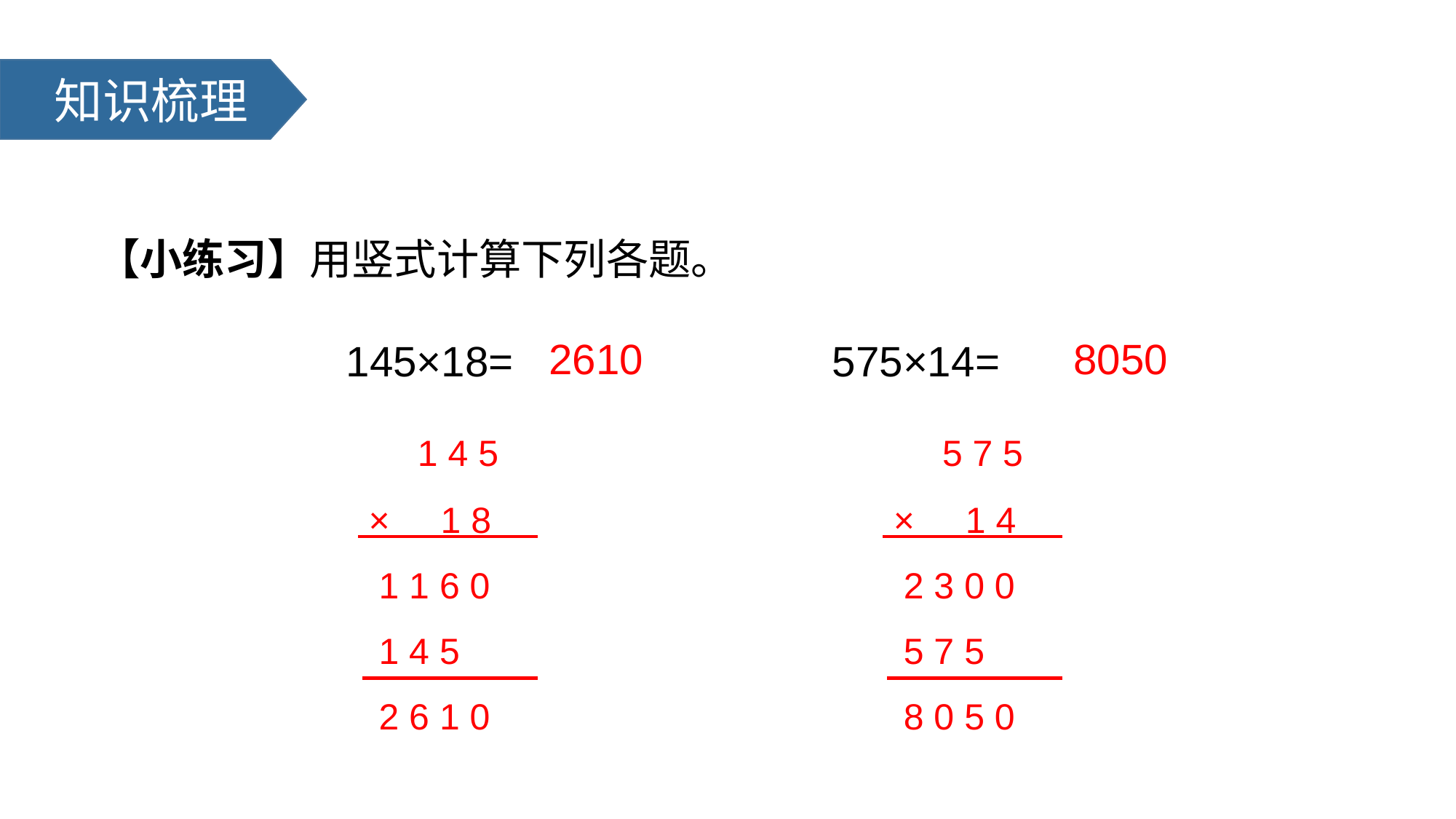

知识梳理
【小练习】用竖式计算下列各题。
                     145×18=                           575×14=
2610
8050
     1 4 5
 ×     1 8
  1 1 6 0
  1 4 5
  2 6 1 0
     5 7 5
 ×     1 4
  2 3 0 0
  5 7 5
  8 0 5 0